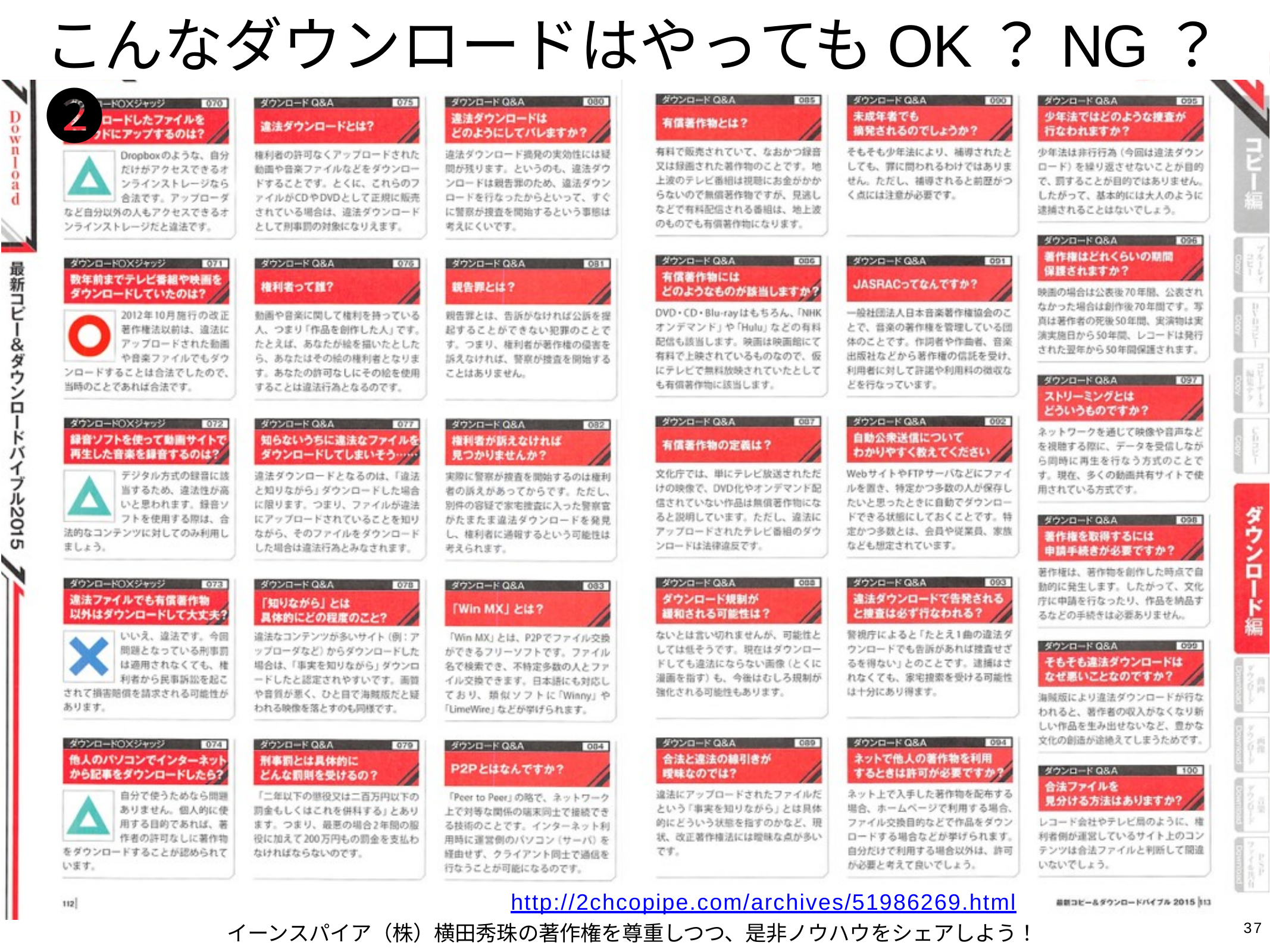

# こんなダウンロードはやってもOK？NG？❷

Gmail署名にLINE@へ誘導す

るリンクとアイコンを入れる

http://2chcopipe.com/archives/51986269.html
37
イーンスパイア（株）横田秀珠の著作権を尊重しつつ、是非ノウハウをシェアしよう！